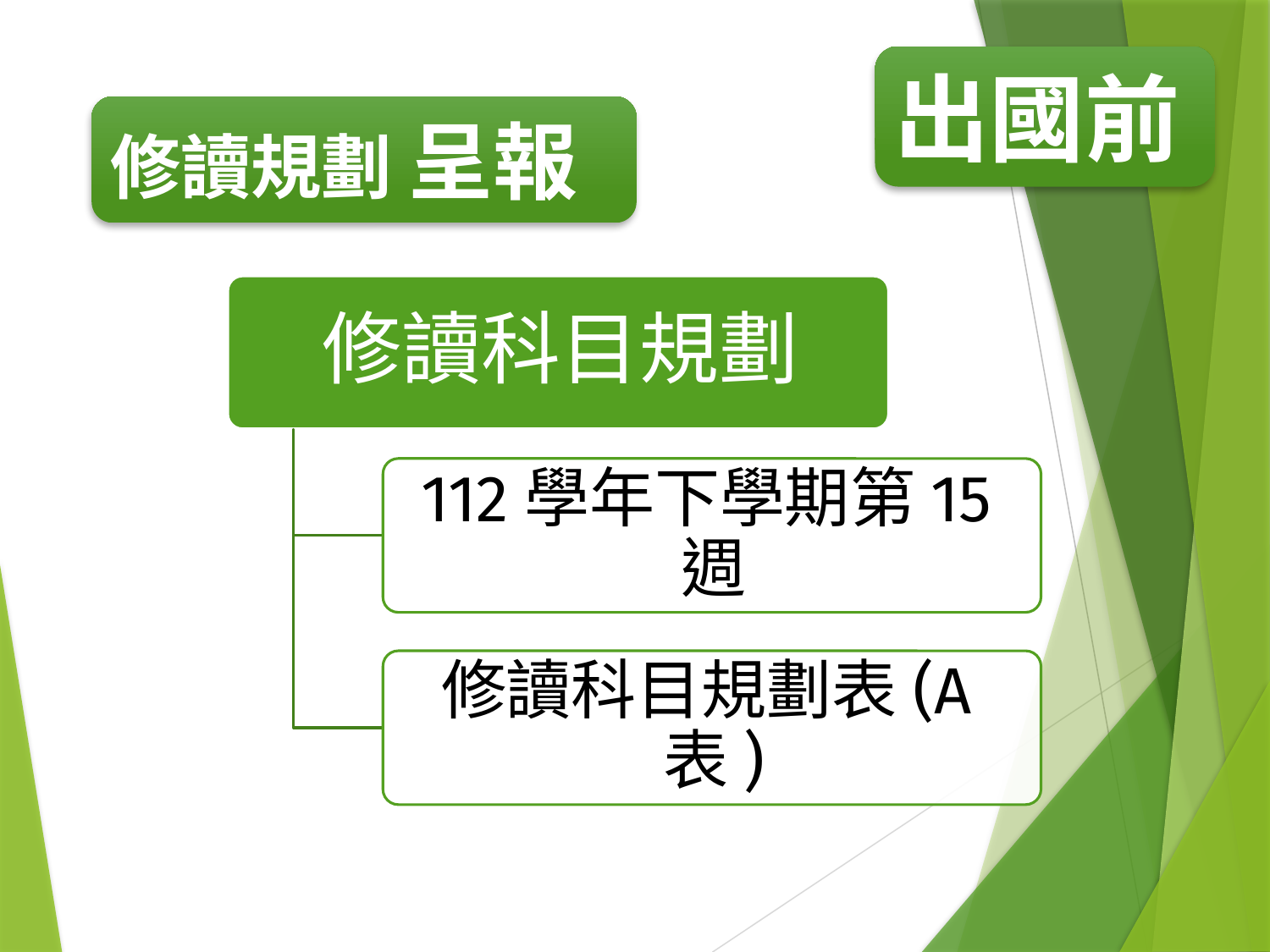

出國前
修讀規劃  呈報
修讀規劃 呈報
修讀科目規劃
112學年下學期第15週
修讀科目規劃表(A表)